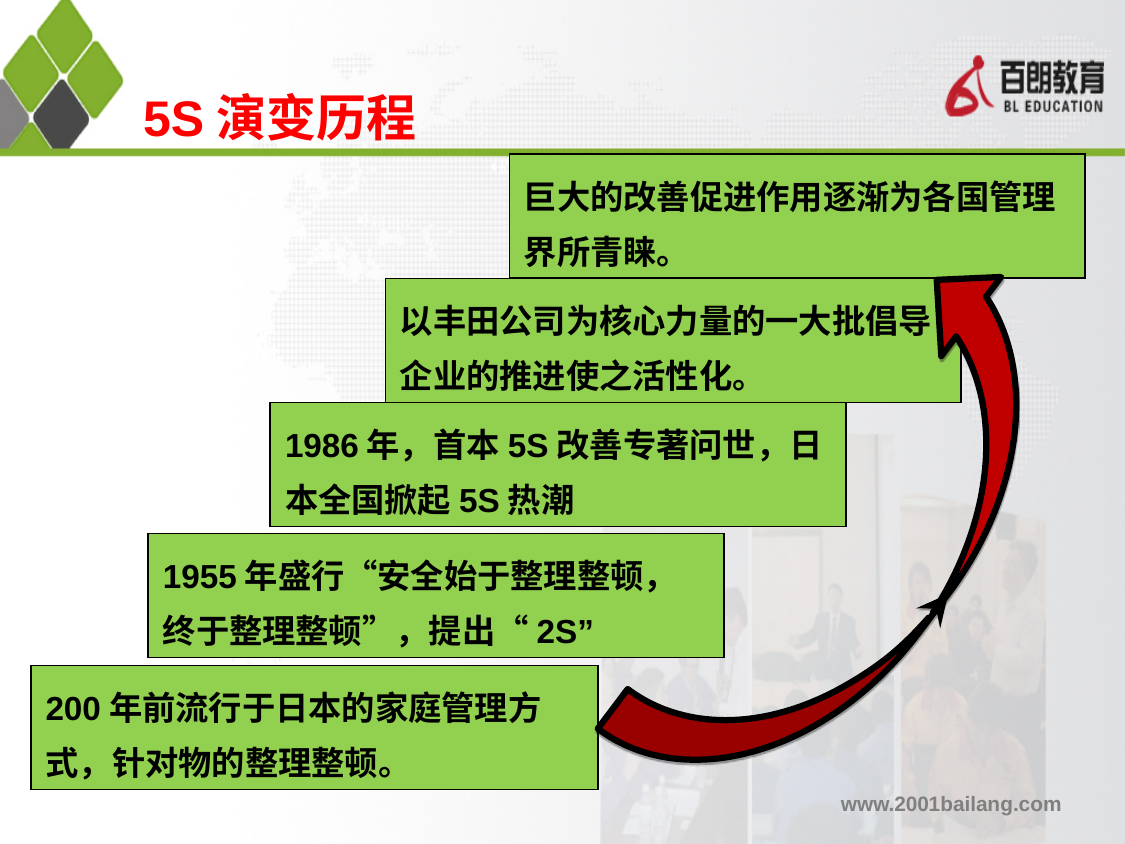

5S演变历程
巨大的改善促进作用逐渐为各国管理界所青睐。
以丰田公司为核心力量的一大批倡导企业的推进使之活性化。
1986年，首本5S改善专著问世，日本全国掀起5S热潮

1955年盛行“安全始于整理整顿，终于整理整顿”，提出“2S”
200年前流行于日本的家庭管理方式，针对物的整理整顿。